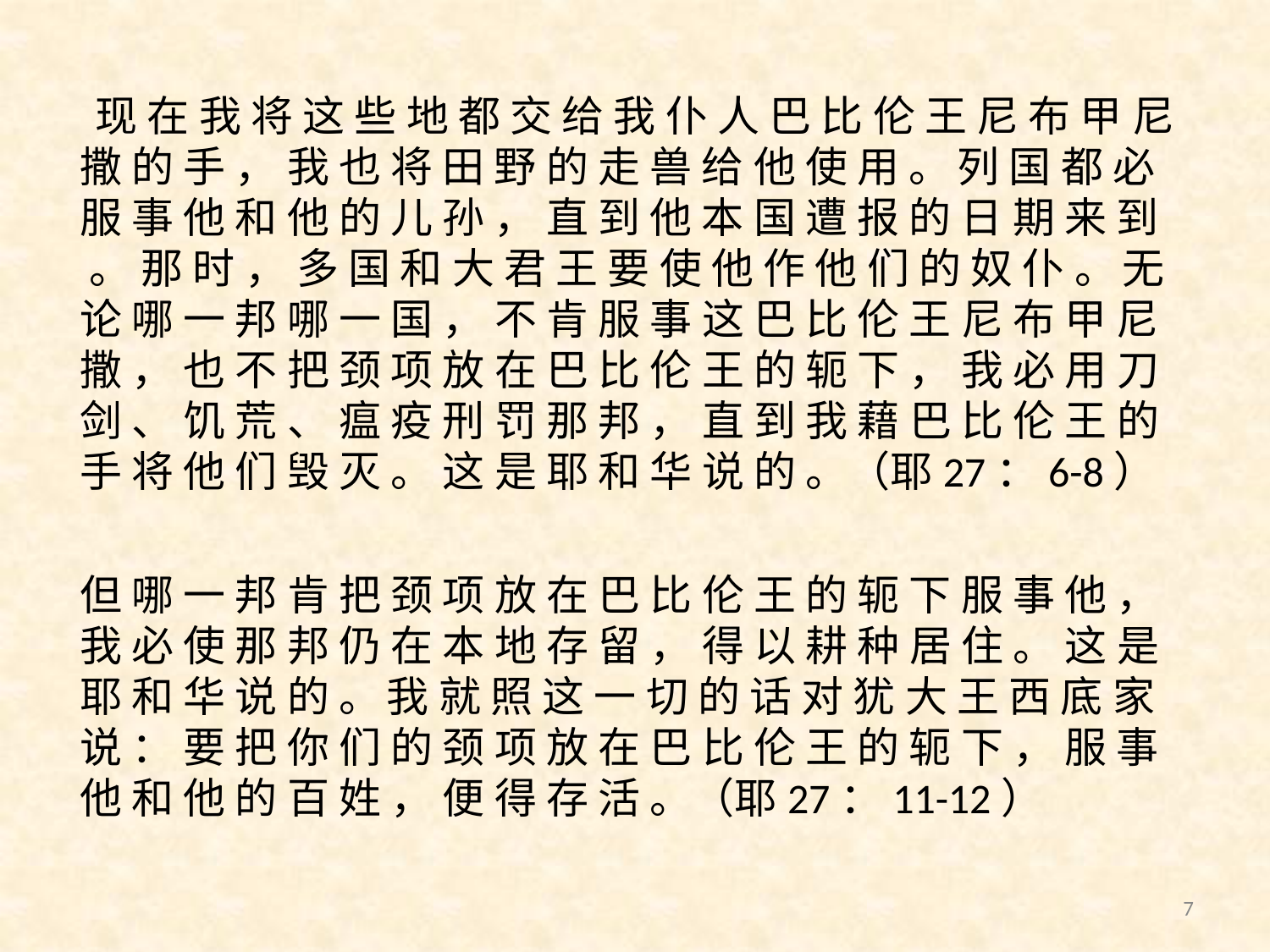

现 在 我 将 这 些 地 都 交 给 我 仆 人 巴 比 伦 王 尼 布 甲 尼 撒 的 手 ， 我 也 将 田 野 的 走 兽 给 他 使 用 。 列 国 都 必 服 事 他 和 他 的 儿 孙 ， 直 到 他 本 国 遭 报 的 日 期 来 到 。 那 时 ， 多 国 和 大 君 王 要 使 他 作 他 们 的 奴 仆 。 无 论 哪 一 邦 哪 一 国 ， 不 肯 服 事 这 巴 比 伦 王 尼 布 甲 尼 撒 ， 也 不 把 颈 项 放 在 巴 比 伦 王 的 轭 下 ， 我 必 用 刀 剑 、 饥 荒 、 瘟 疫 刑 罚 那 邦 ， 直 到 我 藉 巴 比 伦 王 的 手 将 他 们 毁 灭 。 这 是 耶 和 华 说 的 。（耶27：6-8）

但 哪 一 邦 肯 把 颈 项 放 在 巴 比 伦 王 的 轭 下 服 事 他 ， 我 必 使 那 邦 仍 在 本 地 存 留 ， 得 以 耕 种 居 住 。 这 是 耶 和 华 说 的 。 我 就 照 这 一 切 的 话 对 犹 大 王 西 底 家 说 ： 要 把 你 们 的 颈 项 放 在 巴 比 伦 王 的 轭 下 ， 服 事 他 和 他 的 百 姓 ， 便 得 存 活 。（耶27：11-12）
7